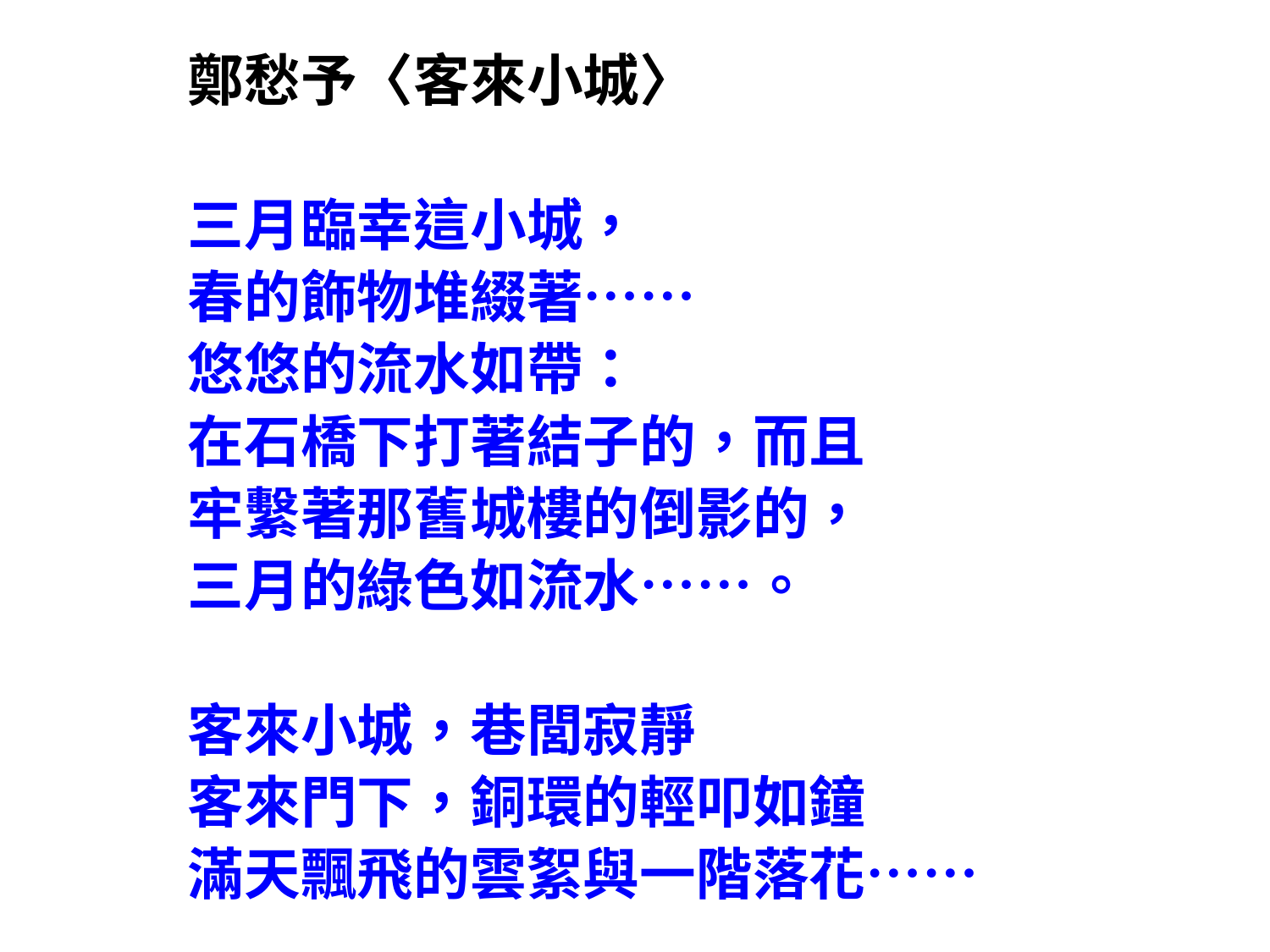

客來小城 鄭愁予
鄭愁予〈客來小城〉

三月臨幸這小城，
春的飾物堆綴著……
悠悠的流水如帶：
在石橋下打著結子的，而且
牢繫著那舊城樓的倒影的，
三月的綠色如流水……。

客來小城，巷閭寂靜
客來門下，銅環的輕叩如鐘
滿天飄飛的雲絮與一階落花……